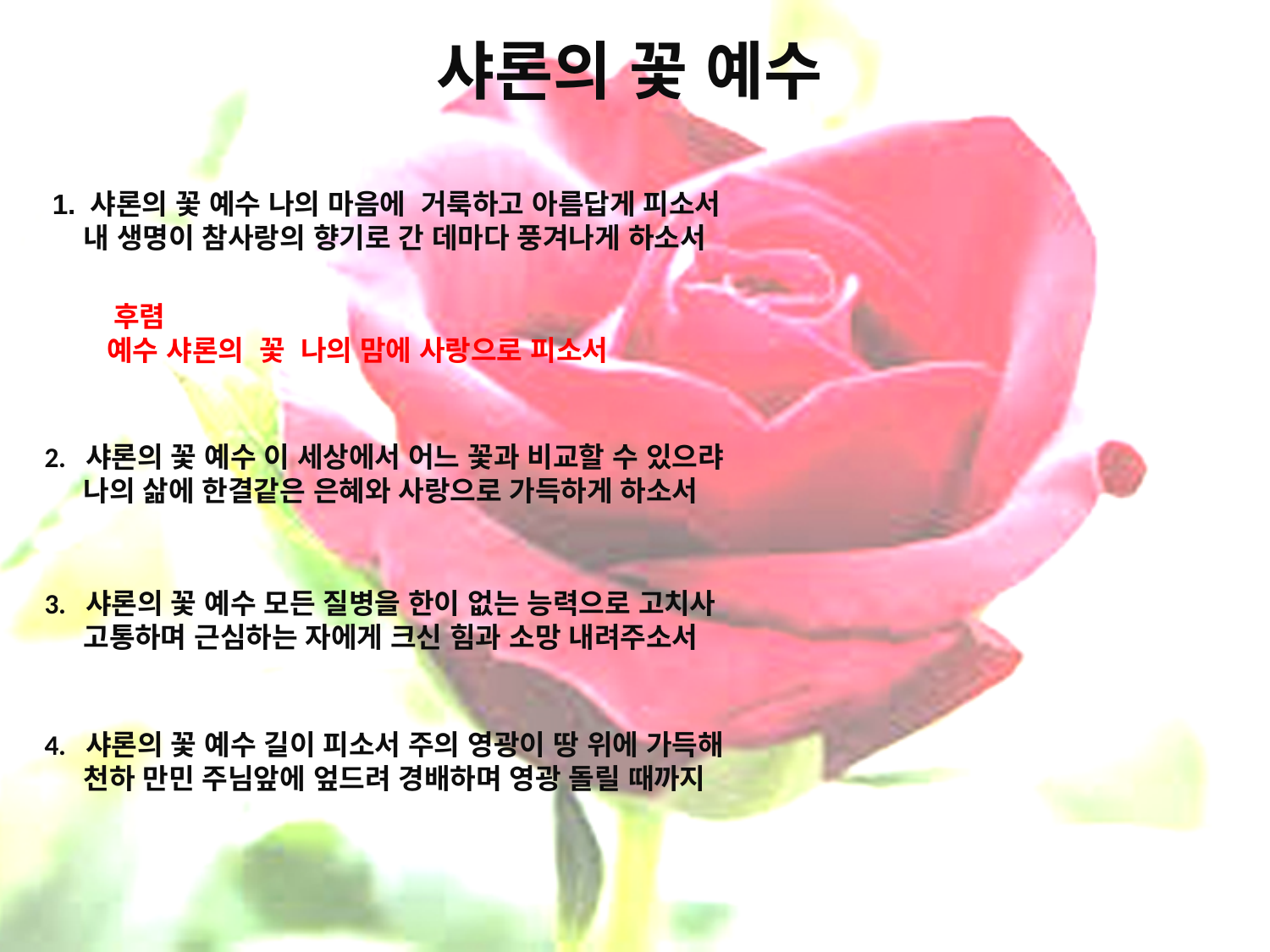

# 샤론의 꽃 예수
 1. 샤론의 꽃 예수 나의 마음에  거룩하고 아름답게 피소서
     내 생명이 참사랑의 향기로 간 데마다 풍겨나게 하소서

        후렴
        예수 샤론의  꽃  나의 맘에 사랑으로 피소서
2.  샤론의 꽃 예수 이 세상에서 어느 꽃과 비교할 수 있으랴
     나의 삶에 한결같은 은혜와 사랑으로 가득하게 하소서

3.  샤론의 꽃 예수 모든 질병을 한이 없는 능력으로 고치사
     고통하며 근심하는 자에게 크신 힘과 소망 내려주소서
4.  샤론의 꽃 예수 길이 피소서 주의 영광이 땅 위에 가득해
     천하 만민 주님앞에 엎드려 경배하며 영광 돌릴 때까지